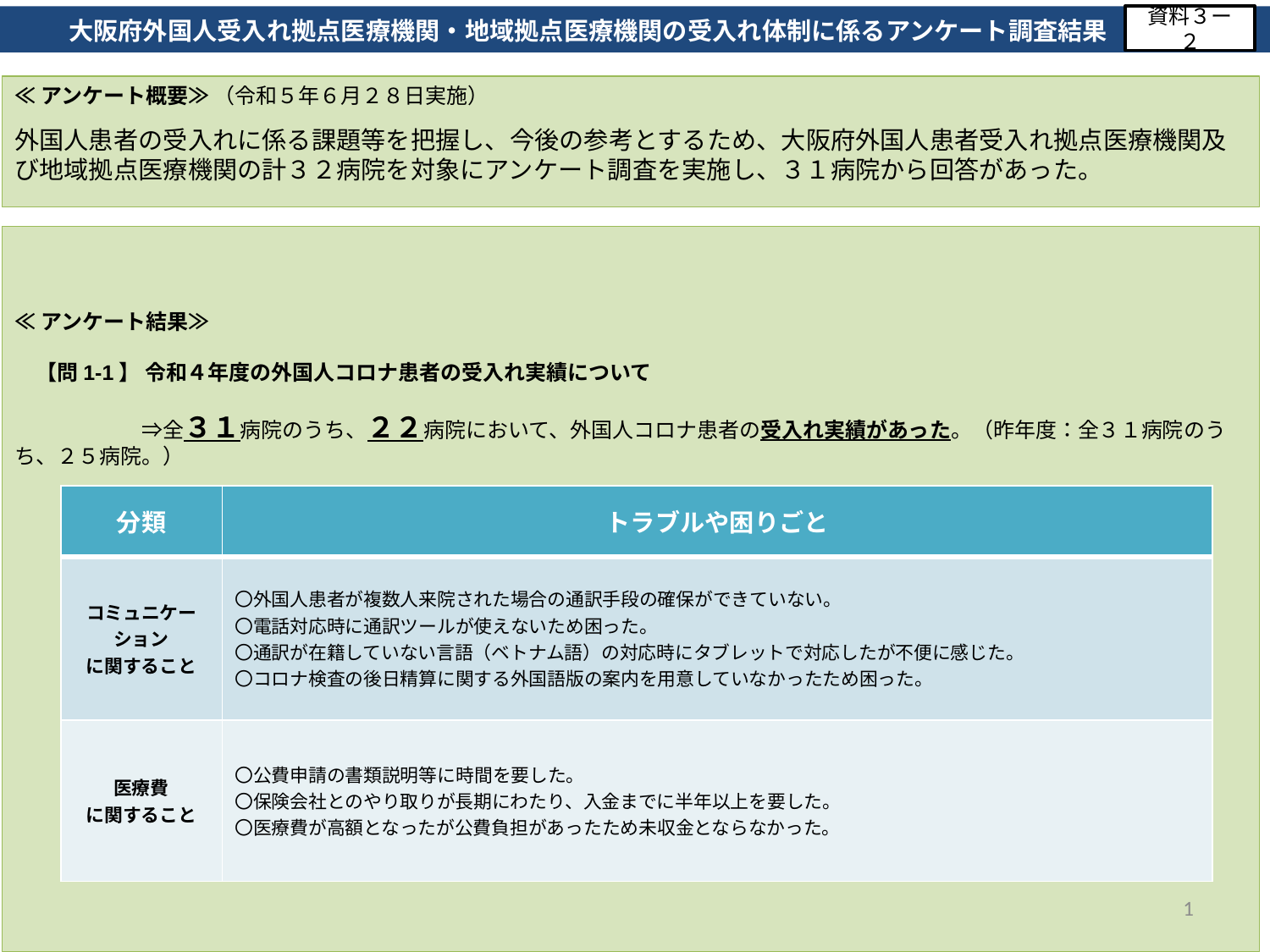

大阪府外国人受入れ拠点医療機関・地域拠点医療機関の受入れ体制に係るアンケート調査結果
資料３ー２
≪アンケート概要≫ （令和５年６月２８日実施）

外国人患者の受入れに係る課題等を把握し、今後の参考とするため、大阪府外国人患者受入れ拠点医療機関及び地域拠点医療機関の計３２病院を対象にアンケート調査を実施し、３１病院から回答があった。

≪アンケート結果≫

　【問1-1】 令和４年度の外国人コロナ患者の受入れ実績について

　　　　　　⇒全３１病院のうち、２２病院において、外国人コロナ患者の受入れ実績があった。（昨年度：全３１病院のうち、２５病院。）

| 分類 | トラブルや困りごと |
| --- | --- |
| コミュニケーション に関すること | 〇外国人患者が複数人来院された場合の通訳手段の確保ができていない。 〇電話対応時に通訳ツールが使えないため困った。 〇通訳が在籍していない言語（ベトナム語）の対応時にタブレットで対応したが不便に感じた。 〇コロナ検査の後日精算に関する外国語版の案内を用意していなかったため困った。 |
| 医療費 に関すること | 〇公費申請の書類説明等に時間を要した。 〇保険会社とのやり取りが長期にわたり、入金までに半年以上を要した。 〇医療費が高額となったが公費負担があったため未収金とならなかった。 |
1